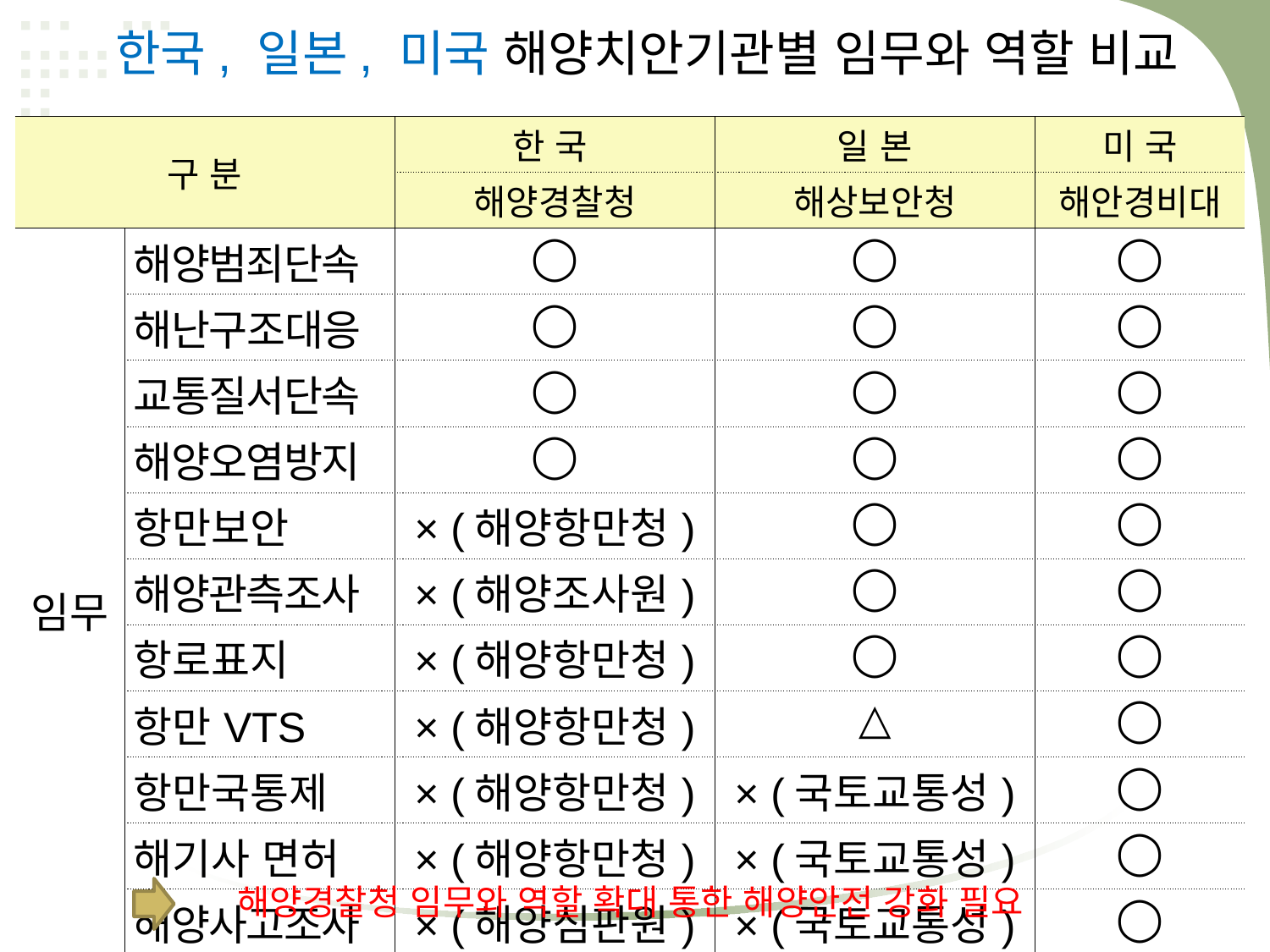

한국, 일본, 미국 해양치안기관별 임무와 역할 비교
| 구 분 |  | 한 국 | 일 본 | 미 국 |
| --- | --- | --- | --- | --- |
|  |  | 해양경찰청 | 해상보안청 | 해안경비대 |
| 임무 | 해양범죄단속 | ◯ | ◯ | ◯ |
|  | 해난구조대응 | ◯ | ◯ | ◯ |
|  | 교통질서단속 | ◯ | ◯ | ◯ |
|  | 해양오염방지 | ◯ | ◯ | ◯ |
|  | 항만보안 | × (해양항만청) | ◯ | ◯ |
|  | 해양관측조사 | × (해양조사원) | ◯ | ◯ |
|  | 항로표지 | × (해양항만청) | ◯ | ◯ |
|  | 항만VTS | × (해양항만청) | △ | ◯ |
|  | 항만국통제 | × (해양항만청) | × (국토교통성) | ◯ |
|  | 해기사 면허 | × (해양항만청) | × (국토교통성) | ◯ |
|  | 해양사고조사 | × (해양심판원) | × (국토교통성) | ◯ |
해양경찰청 임무와 역할 확대 통한 해양안전 강화 필요